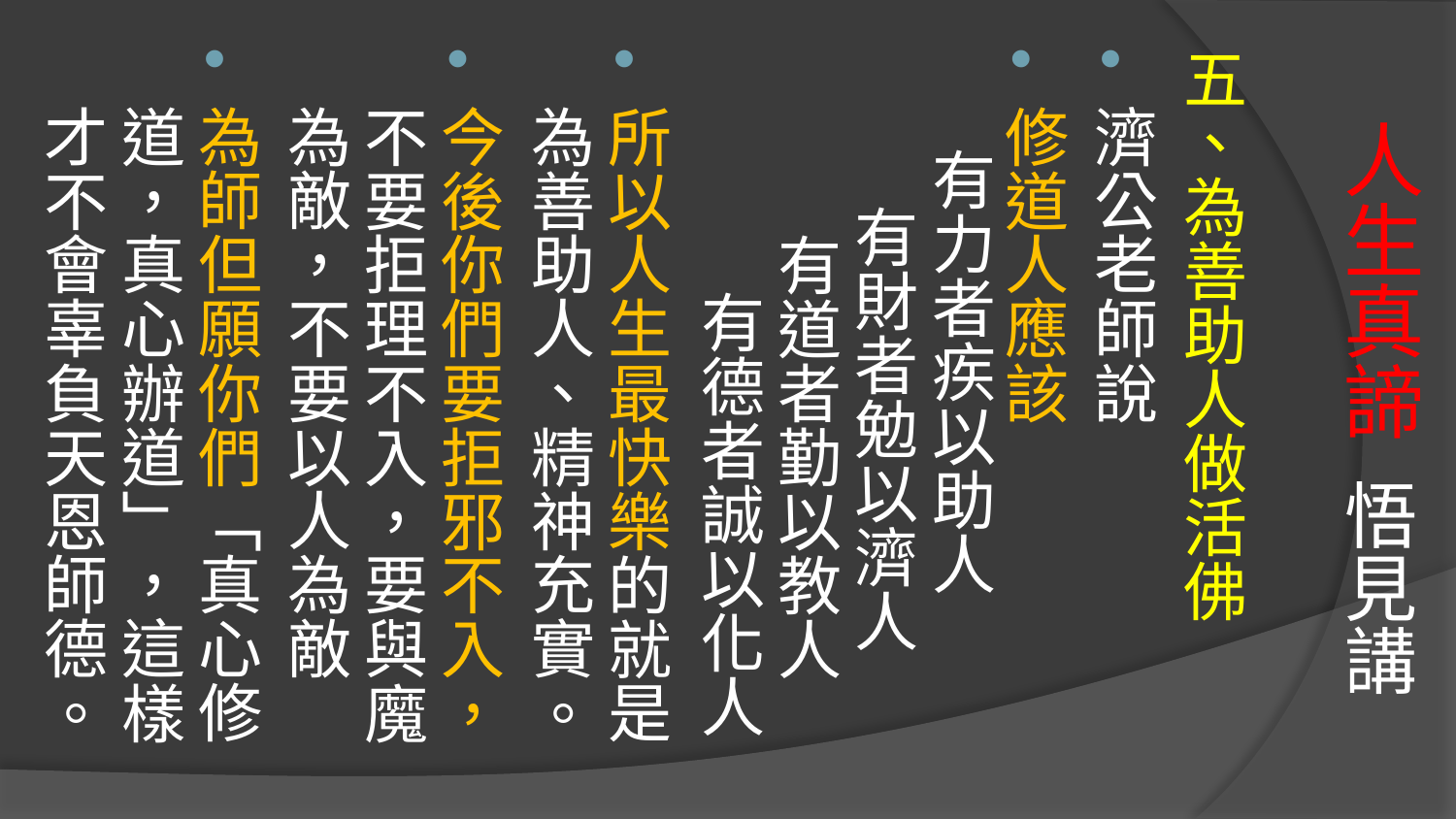

# 人生真諦  悟見講
五、為善助人做活佛
濟公老師說
修道人應該                            有力者疾以助人                    有財者勉以濟人                  有道者勤以教人                    有德者誠以化人
所以人生最快樂的就是為善助人、精神充實。
今後你們要拒邪不入，不要拒理不入，要與魔為敵，不要以人為敵
為師但願你們「真心修道，真心辦道」，這樣才不會辜負天恩師德。